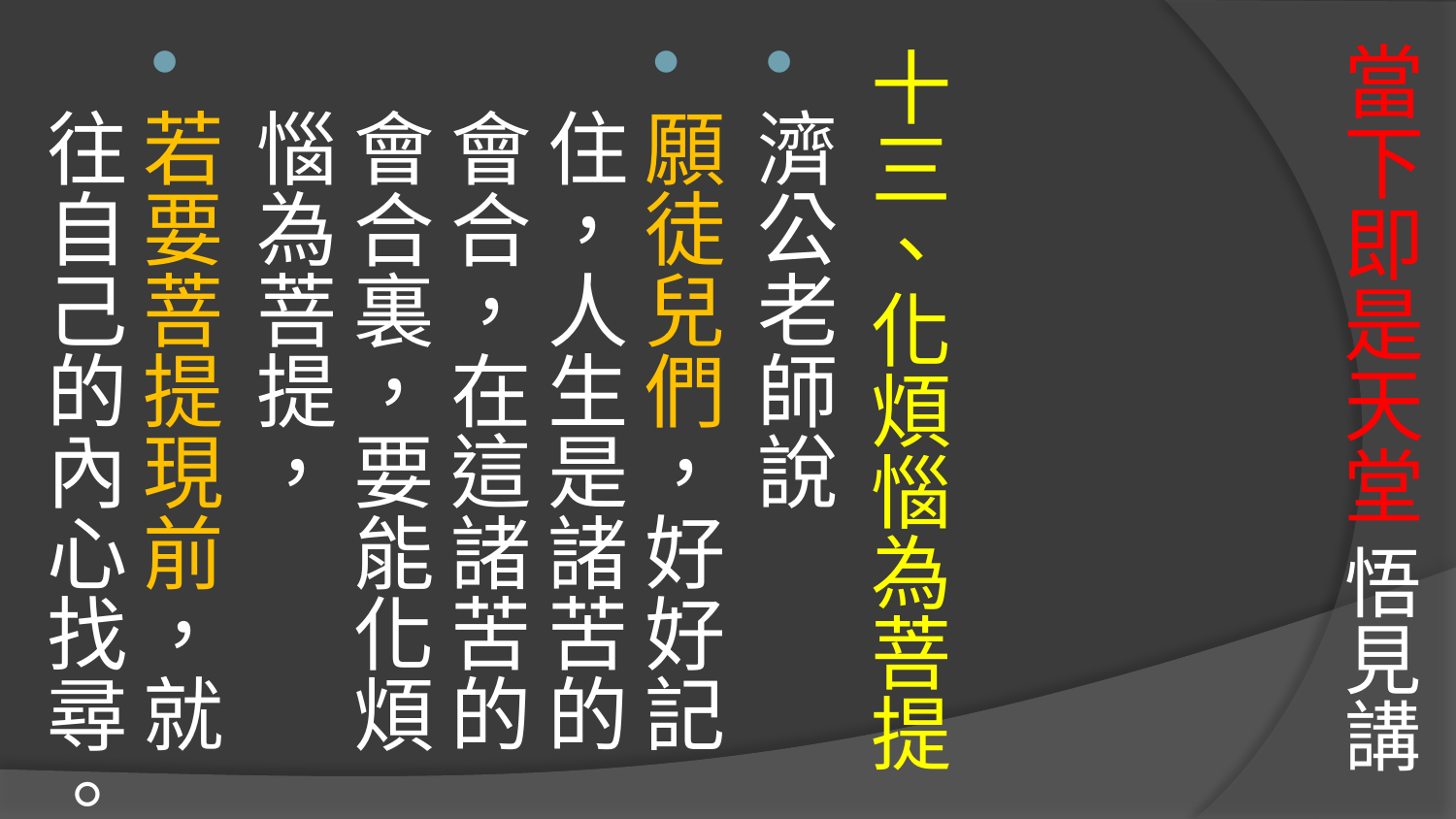

# 當下即是天堂 悟見講
十三、化煩惱為菩提
濟公老師說
願徒兒們，好好記住，人生是諸苦的會合，在這諸苦的會合裏，要能化煩惱為菩提，
若要菩提現前，就往自己的內心找尋。